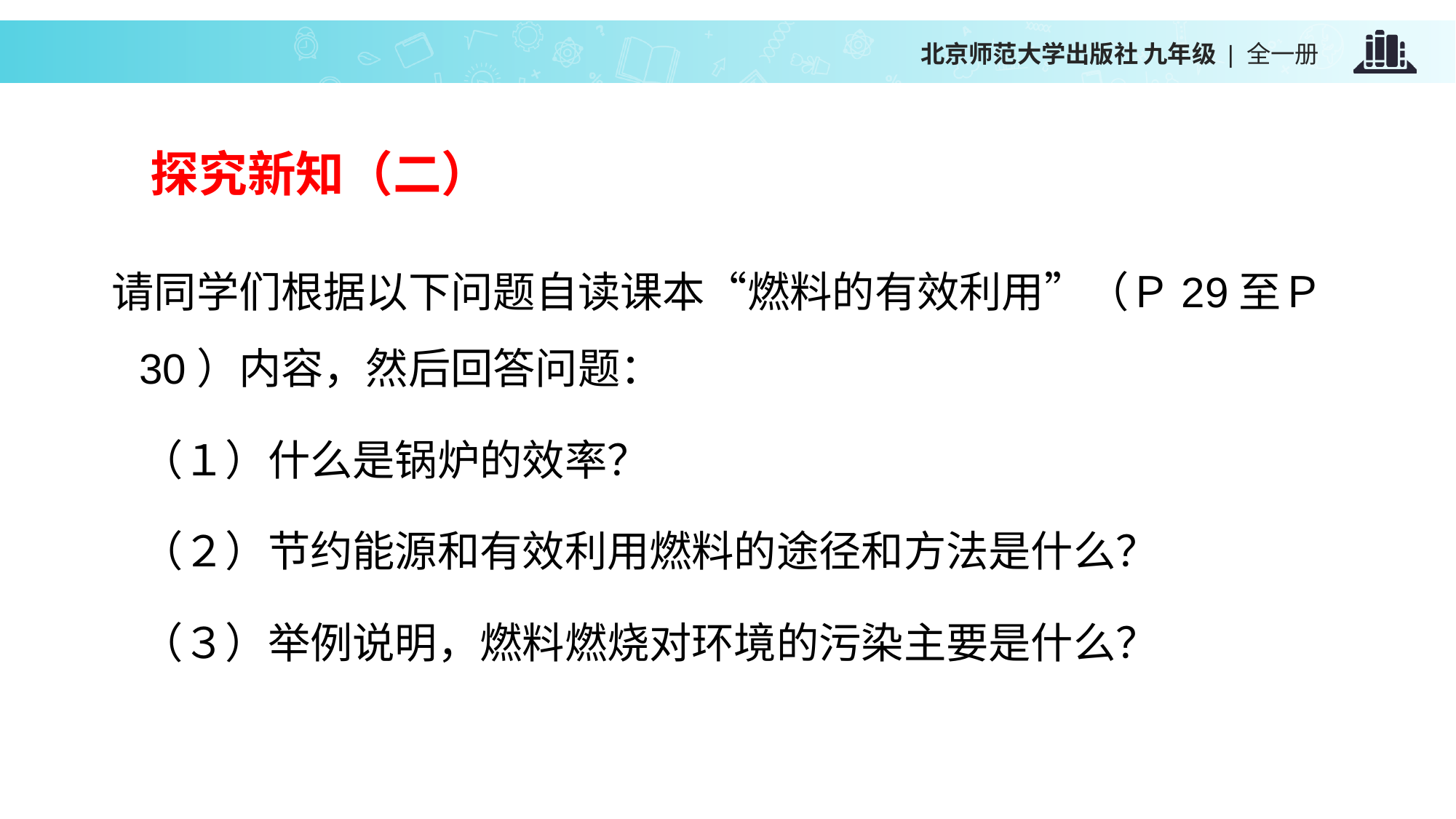

探究新知（二）
请同学们根据以下问题自读课本“燃料的有效利用”（Ｐ29至Ｐ30）内容，然后回答问题：
  （１）什么是锅炉的效率？
  （２）节约能源和有效利用燃料的途径和方法是什么？
  （３）举例说明，燃料燃烧对环境的污染主要是什么？